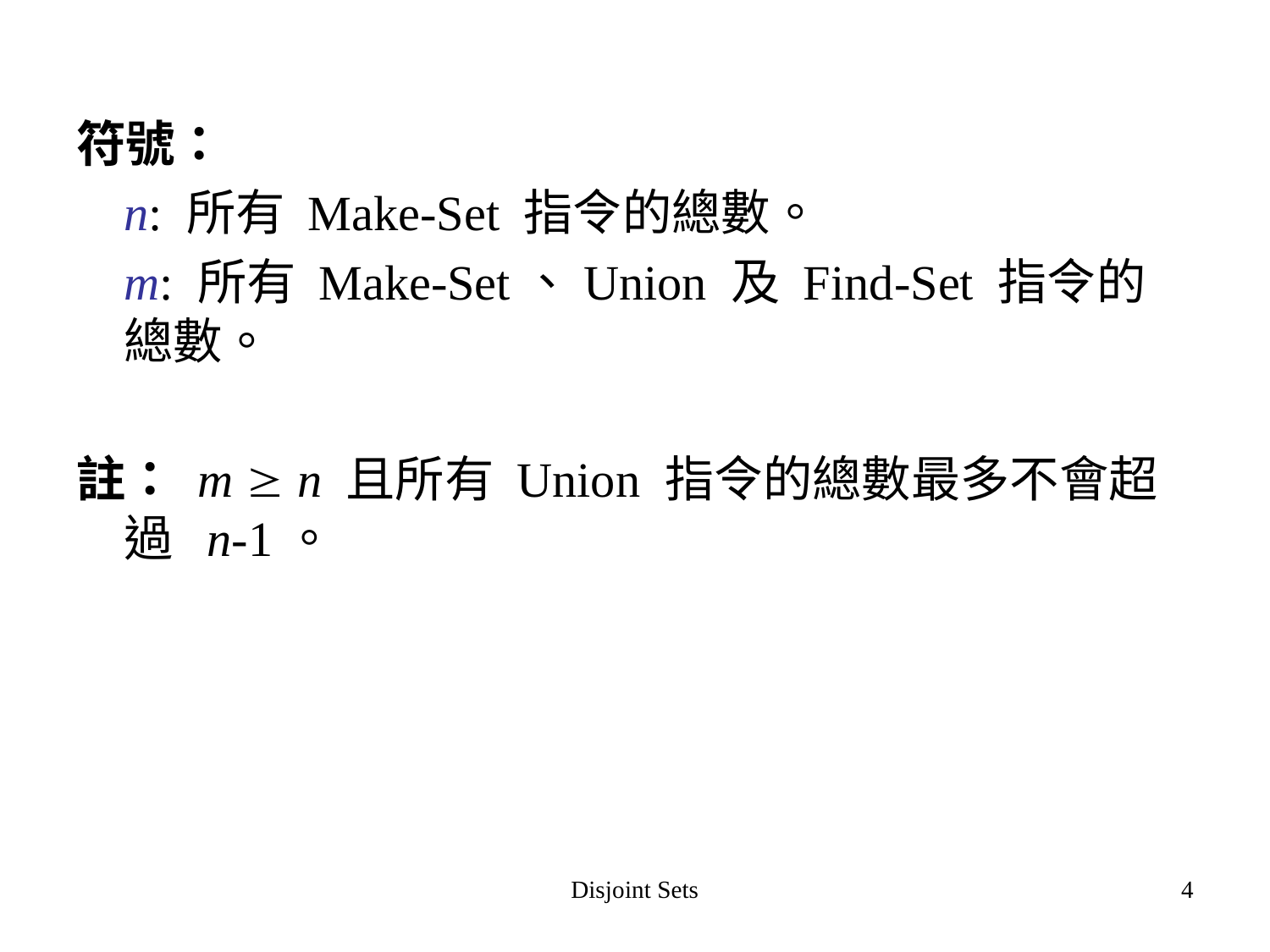

符號：
	n: 所有 Make-Set 指令的總數。
	m: 所有 Make-Set、Union 及 Find-Set 指令的總數。

註： m ≥ n 且所有 Union 指令的總數最多不會超過  n-1。

Disjoint Sets
4